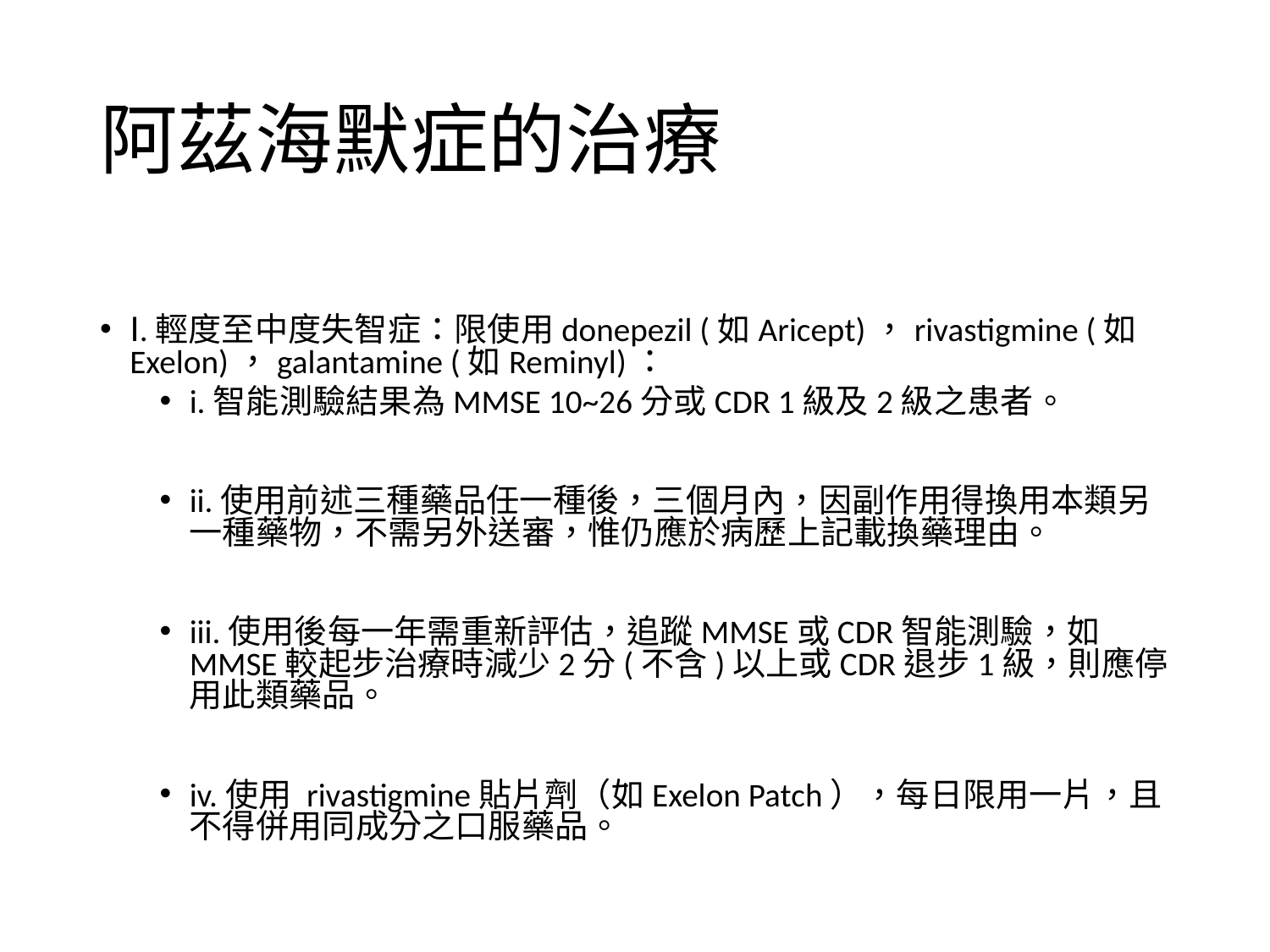

# 阿茲海默症的治療

Ⅰ.輕度至中度失智症：限使用donepezil (如Aricept)，rivastigmine (如Exelon)，galantamine (如Reminyl)：
i.智能測驗結果為MMSE 10~26分或CDR 1級及2級之患者。

ii.使用前述三種藥品任一種後，三個月內，因副作用得換用本類另一種藥物，不需另外送審，惟仍應於病歷上記載換藥理由。

iii.使用後每一年需重新評估，追蹤MMSE或CDR智能測驗，如MMSE較起步治療時減少2分(不含)以上或CDR退步1級，則應停用此類藥品。

iv.使用 rivastigmine貼片劑（如Exelon Patch），每日限用一片，且不得併用同成分之口服藥品。